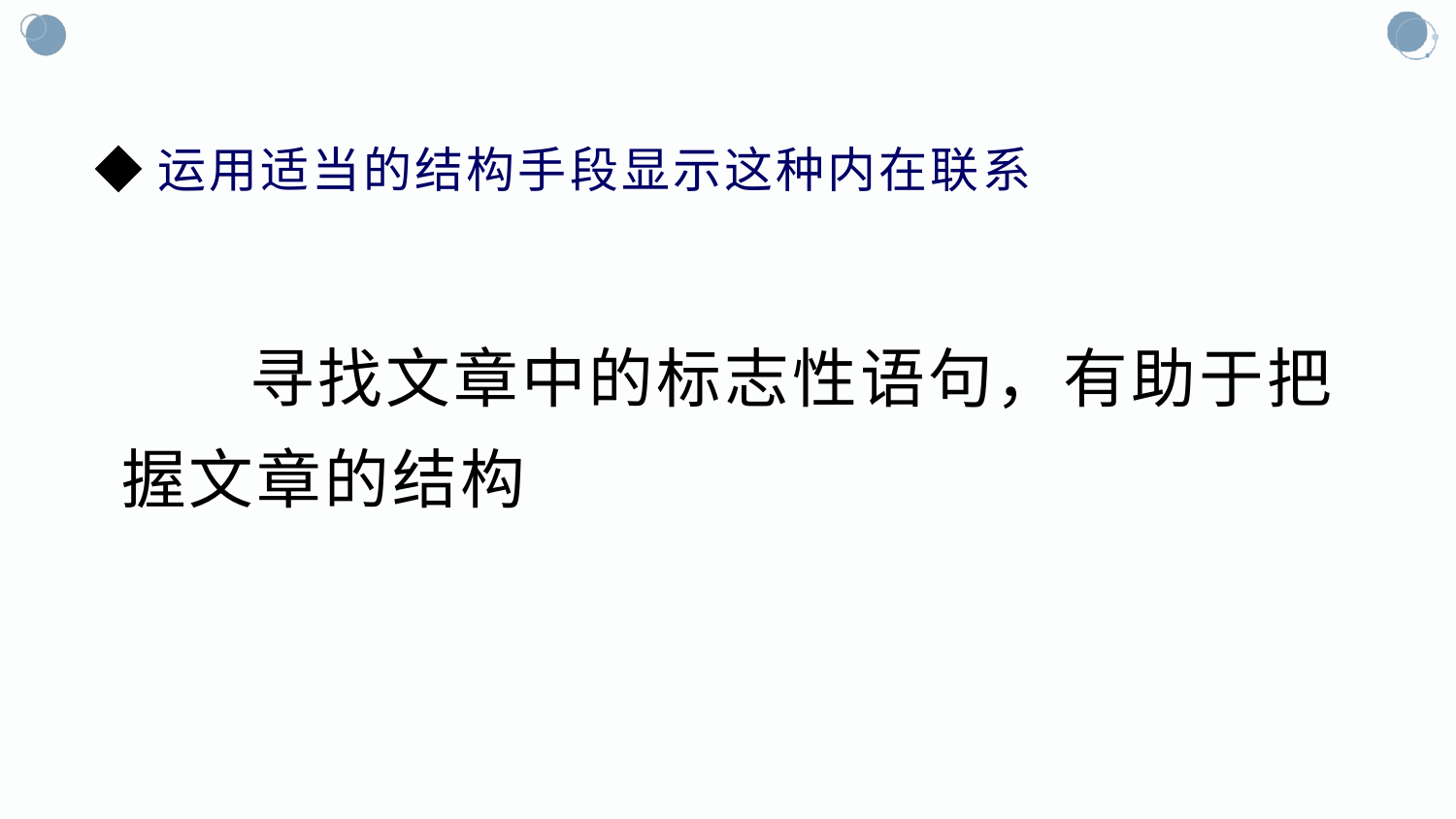

◆运用适当的结构手段显示这种内在联系

        寻找文章中的标志性语句，有助于把握文章的结构